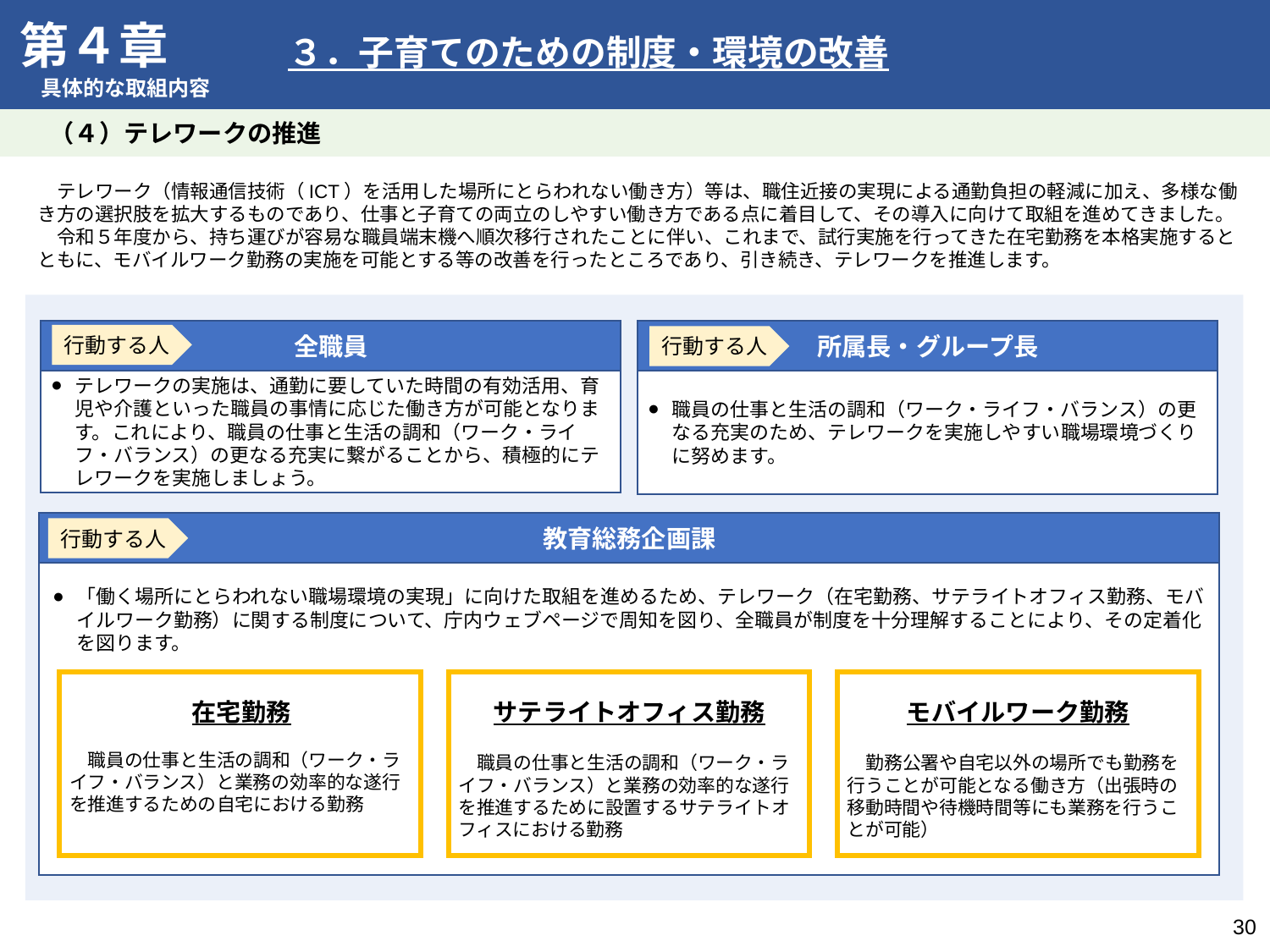

第４章
具体的な取組内容
　３．子育てのための制度・環境の改善

　　（４）テレワークの推進
　テレワーク（情報通信技術（ICT）を活用した場所にとらわれない働き方）等は、職住近接の実現による通勤負担の軽減に加え、多様な働き方の選択肢を拡大するものであり、仕事と子育ての両立のしやすい働き方である点に着目して、その導入に向けて取組を進めてきました。
　令和５年度から、持ち運びが容易な職員端末機へ順次移行されたことに伴い、これまで、試行実施を行ってきた在宅勤務を本格実施するとともに、モバイルワーク勤務の実施を可能とする等の改善を行ったところであり、引き続き、テレワークを推進します。

教育総務企画課

所属長・グループ長
職員の仕事と生活の調和（ワーク・ライフ・バランス）の更なる充実のため、テレワークを実施しやすい職場環境づくりに努めます。
全職員
テレワークの実施は、通勤に要していた時間の有効活用、育児や介護といった職員の事情に応じた働き方が可能となります。これにより、職員の仕事と生活の調和（ワーク・ライフ・バランス）の更なる充実に繋がることから、積極的にテレワークを実施しましょう。
行動する人
行動する人
行動する人
「働く場所にとらわれない職場環境の実現」に向けた取組を進めるため、テレワーク（在宅勤務、サテライトオフィス勤務、モバイルワーク勤務）に関する制度について、庁内ウェブページで周知を図り、全職員が制度を十分理解することにより、その定着化を図ります。
在宅勤務

　職員の仕事と生活の調和（ワーク・ライフ・バランス）と業務の効率的な遂行を推進するための自宅における勤務
モバイルワーク勤務

　勤務公署や自宅以外の場所でも勤務を行うことが可能となる働き方（出張時の移動時間や待機時間等にも業務を行うことが可能）
サテライトオフィス勤務

　職員の仕事と生活の調和（ワーク・ライフ・バランス）と業務の効率的な遂行を推進するために設置するサテライトオフィスにおける勤務
30